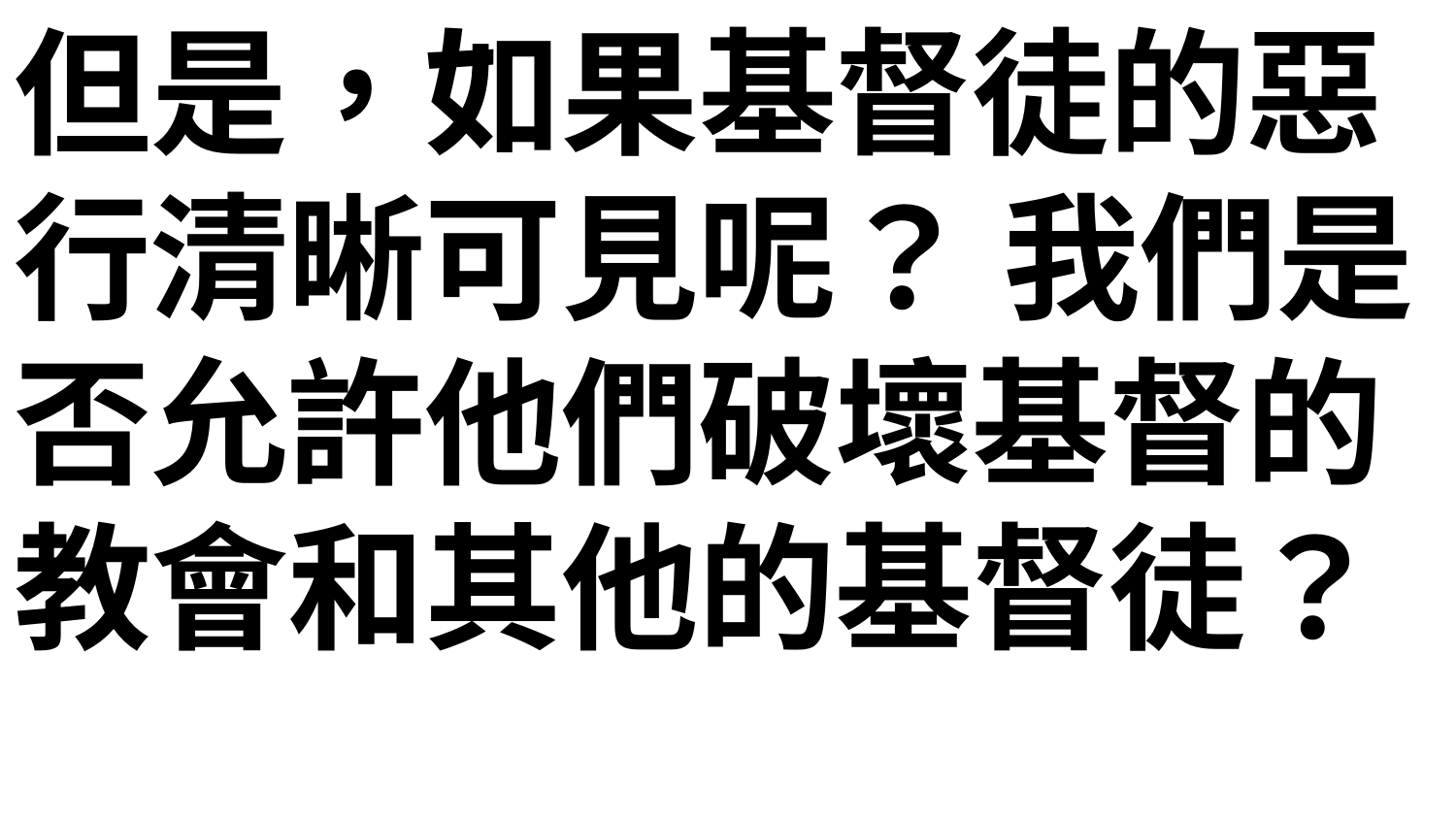

但是，如果基督徒的惡行清晰可見呢？ 我們是否允許他們破壞基督的教會和其他的基督徒？